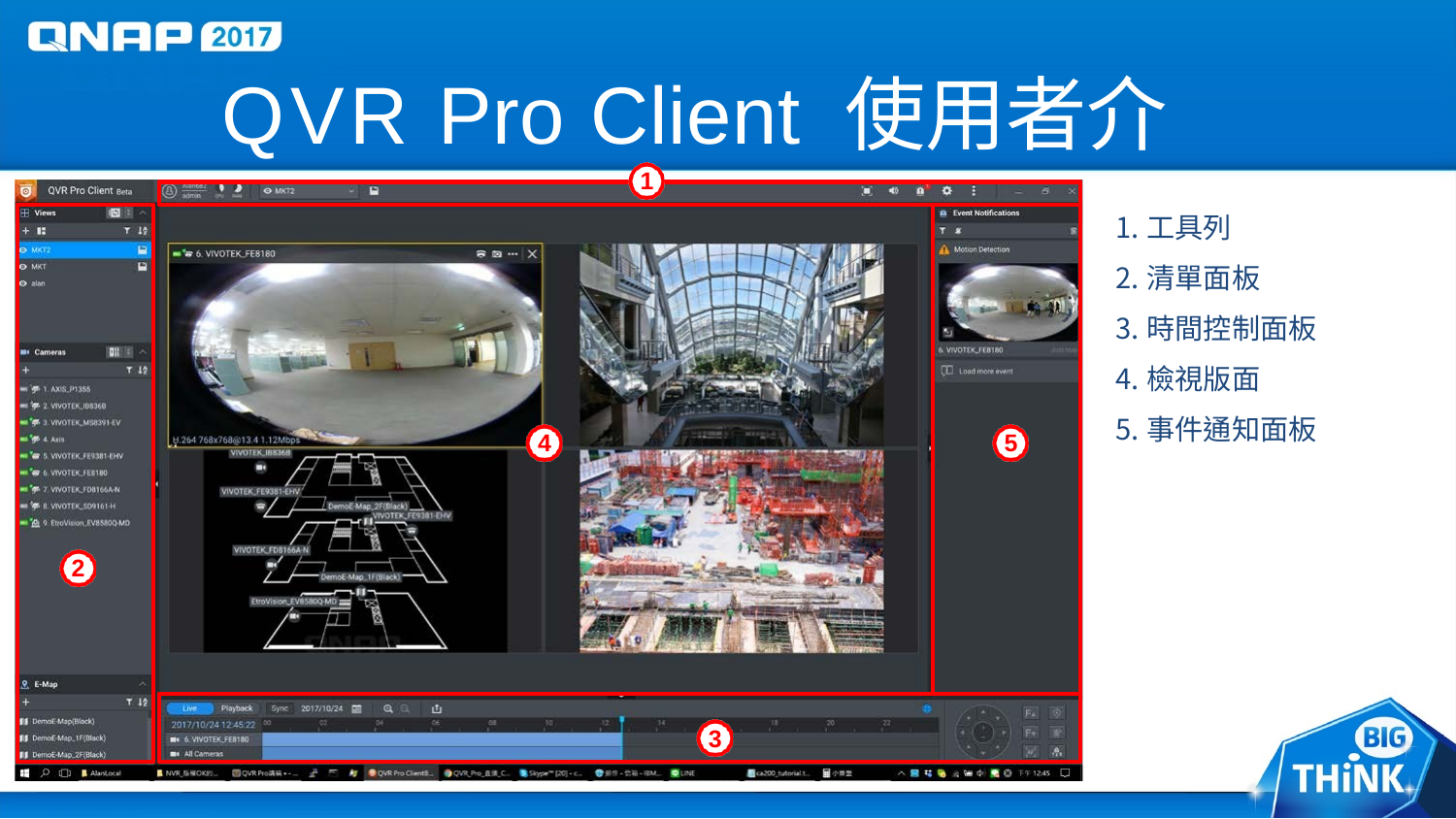

# QVR Pro Client 使用者介面

1

工具列
清單面板
時間控制面板
檢視版面
事件通知面板

4
5

2

3